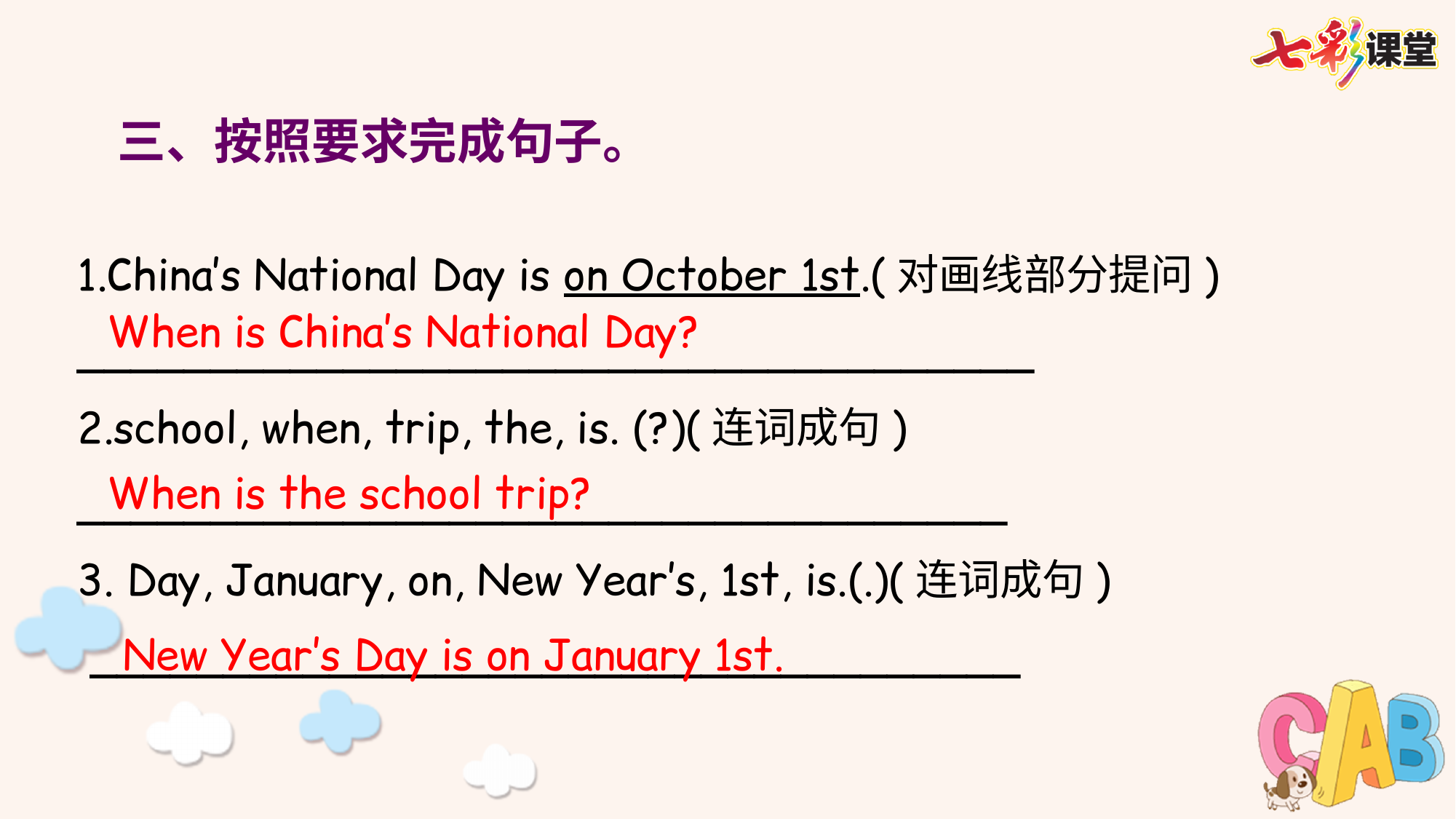

三、按照要求完成句子。
1.China’s National Day is on October 1st.(对画线部分提问)
____________________________________
2.school, when, trip, the, is. (?)(连词成句)
___________________________________
3. Day, January, on, New Year’s, 1st, is.(.)(连词成句)
 ___________________________________
When is China’s National Day?
When is the school trip?
New Year’s Day is on January 1st.